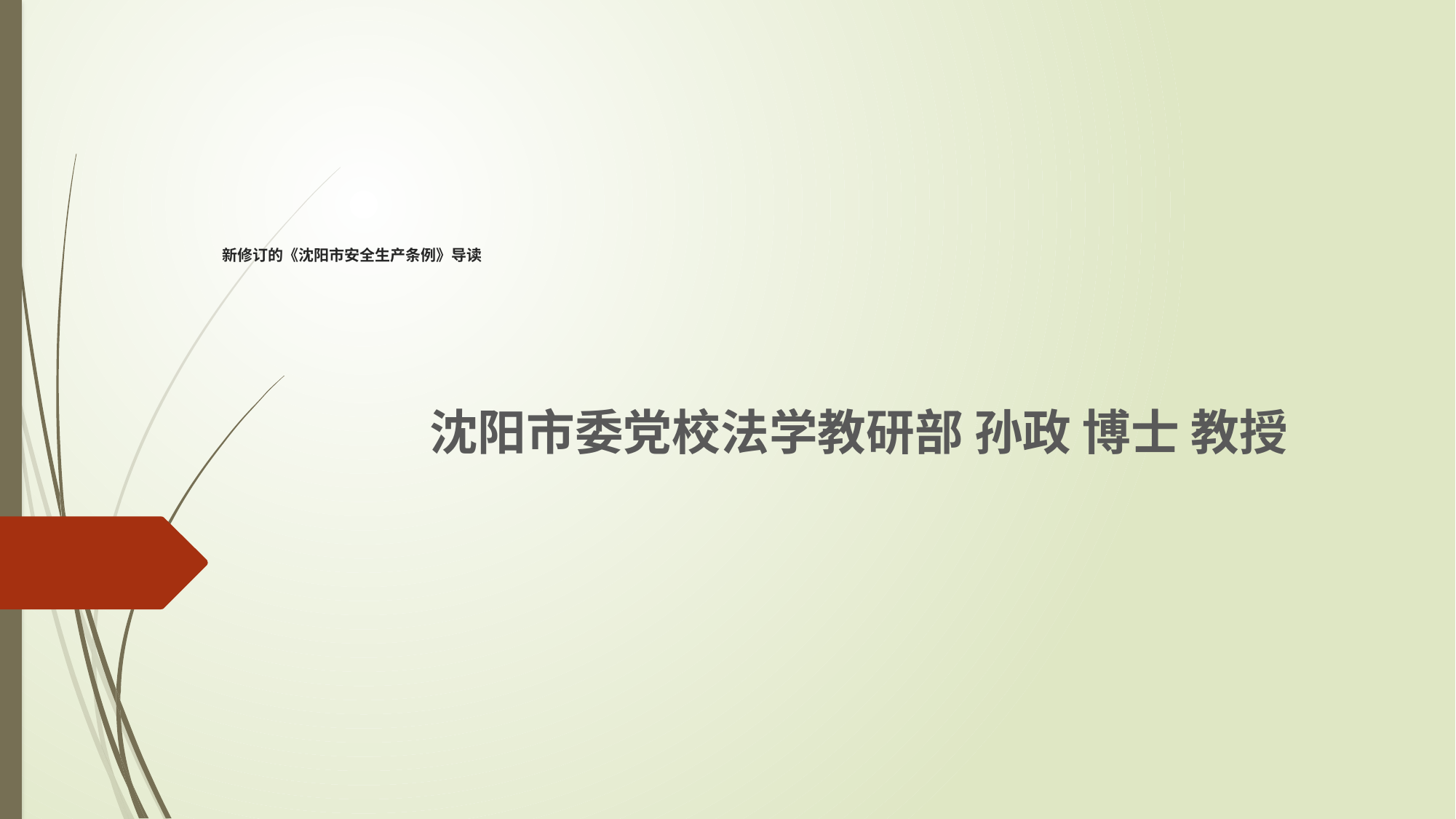

# 新修订的《沈阳市安全生产条例》导读
沈阳市委党校法学教研部 孙政 博士 教授